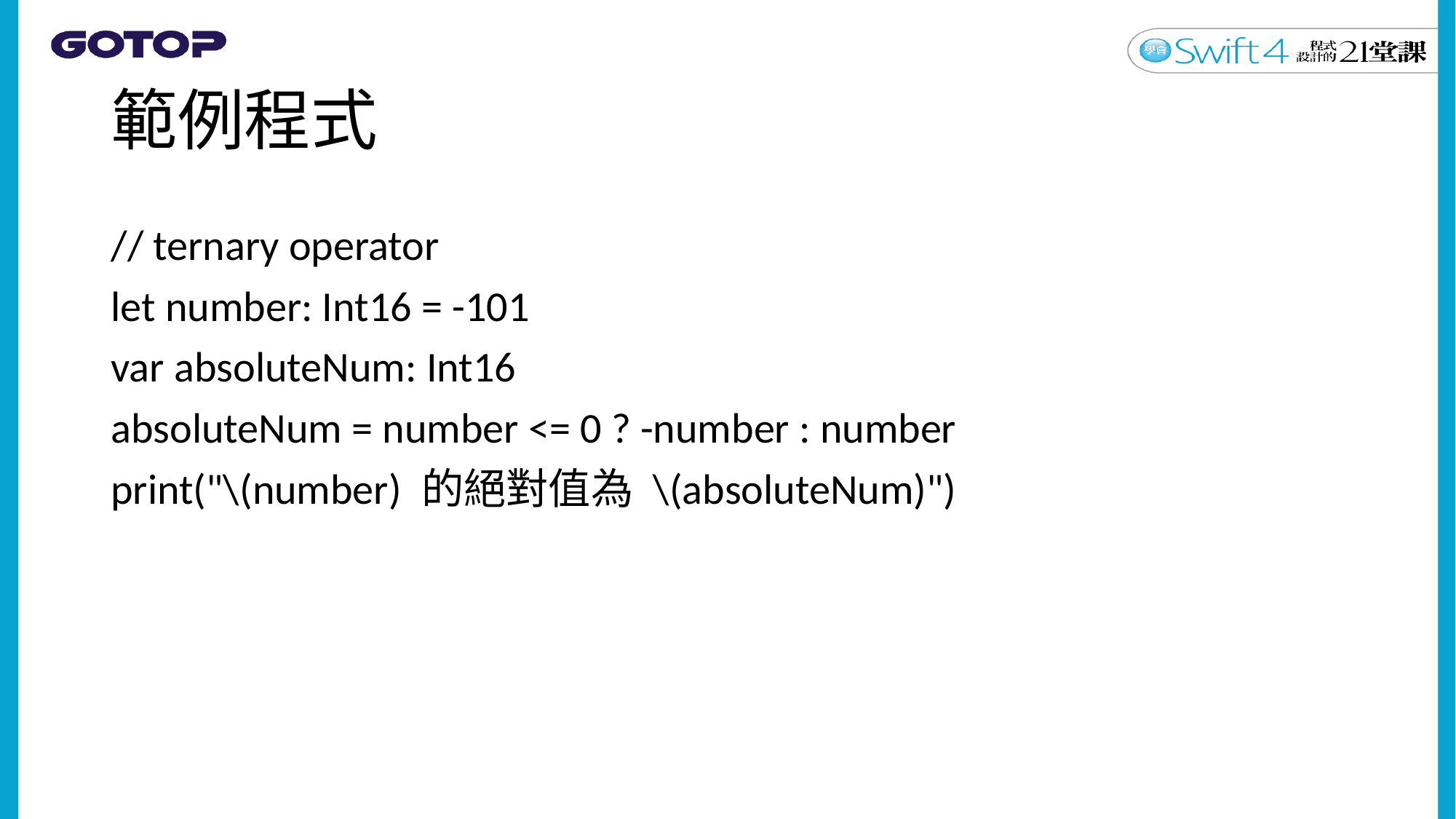

# 範例程式
// ternary operator
let number: Int16 = -101
var absoluteNum: Int16
absoluteNum = number <= 0 ? -number : number
print("\(number) 的絕對值為 \(absoluteNum)")